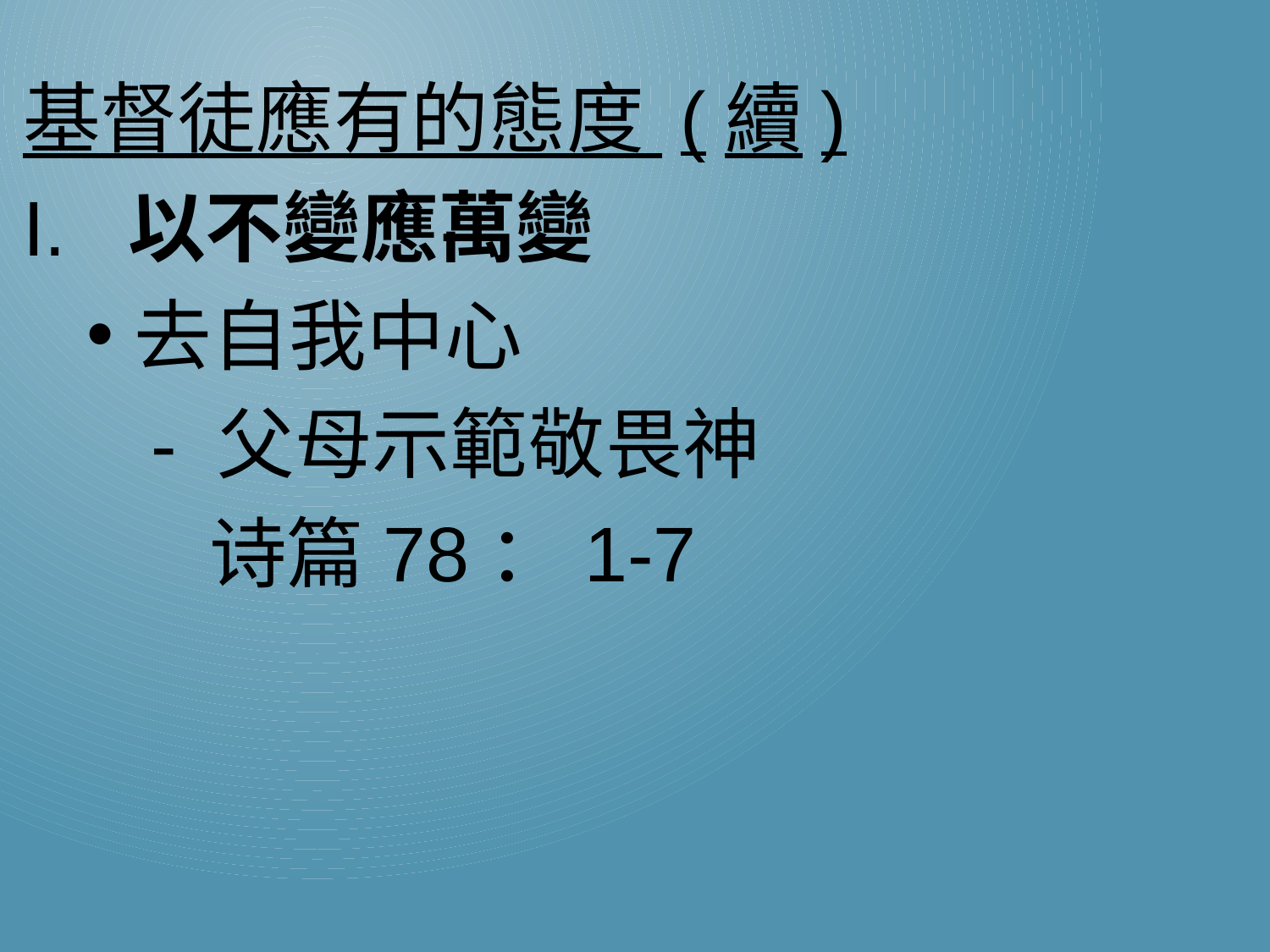

基督徒應有的態度 (續)
I.  以不變應萬變
去自我中心
   - 父母示範敬畏神
      诗篇78：1-7
#